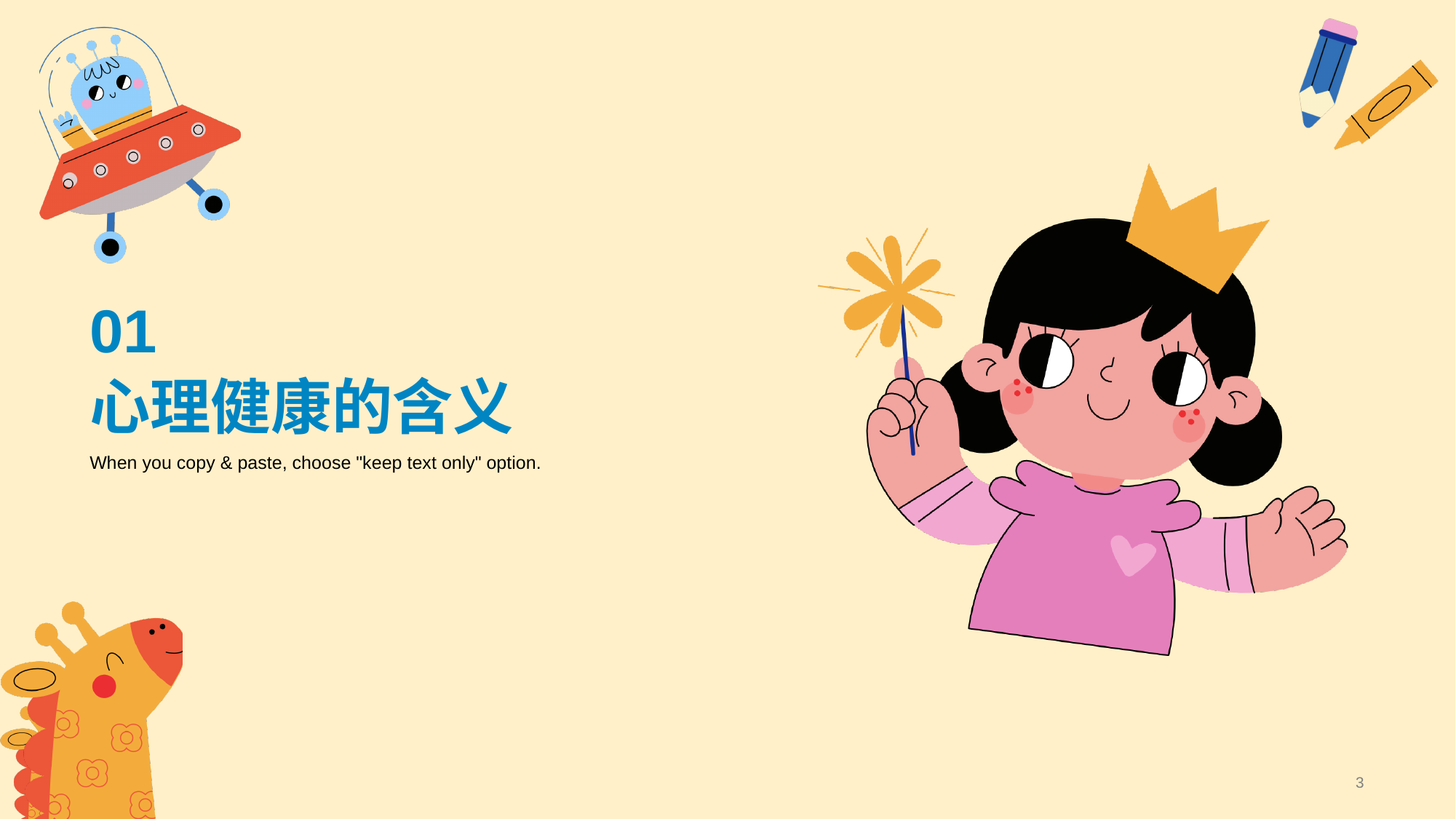

01
# 心理健康的含义
When you copy & paste, choose "keep text only" option.
3